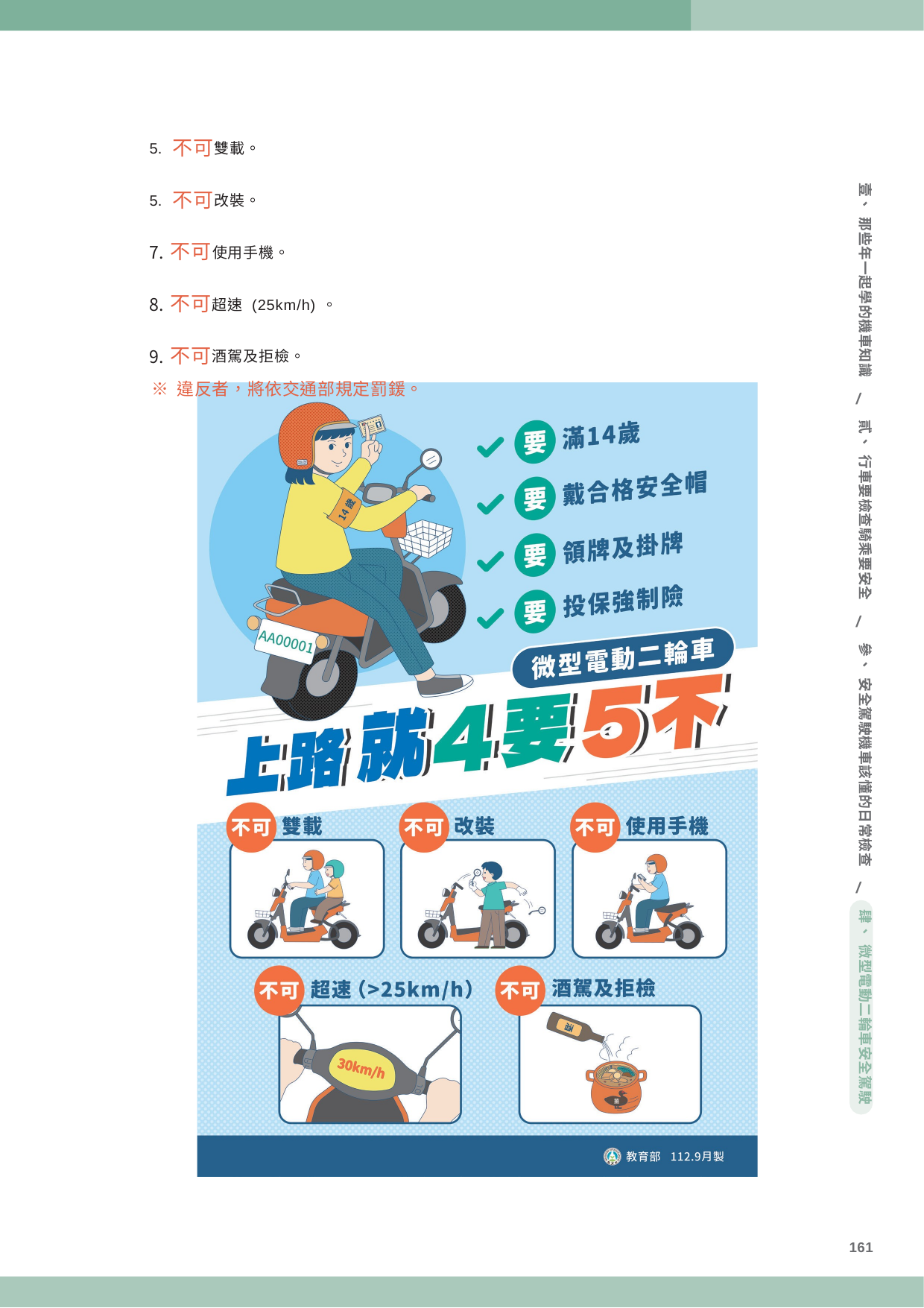

5. 不可雙載。
5. 不可改裝。
不可使用手機。
不可超速 (25km/h)。
不可酒駕及拒檢。
※ 違反者，將依交通部規定罰鍰。
壹、  那些年一起學的機車知識

/
貳、  行車要檢查騎乘要安全
/
參、  安全駕駛機車該懂的日常檢查
/

肆、  微型電動二輪車安全駕駛
161